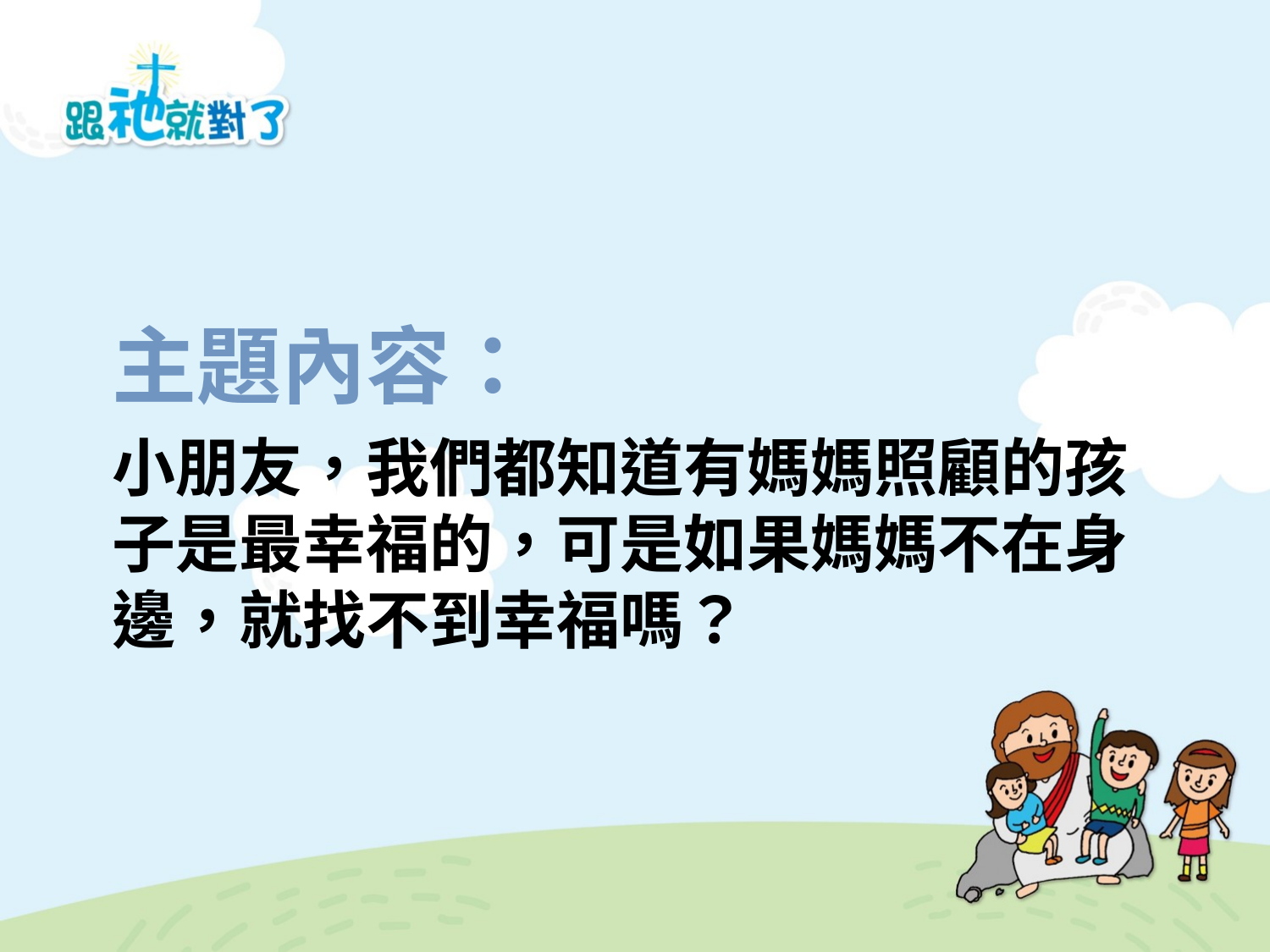

主題內容：
小朋友，我們都知道有媽媽照顧的孩子是最幸福的，可是如果媽媽不在身邊，就找不到幸福嗎？